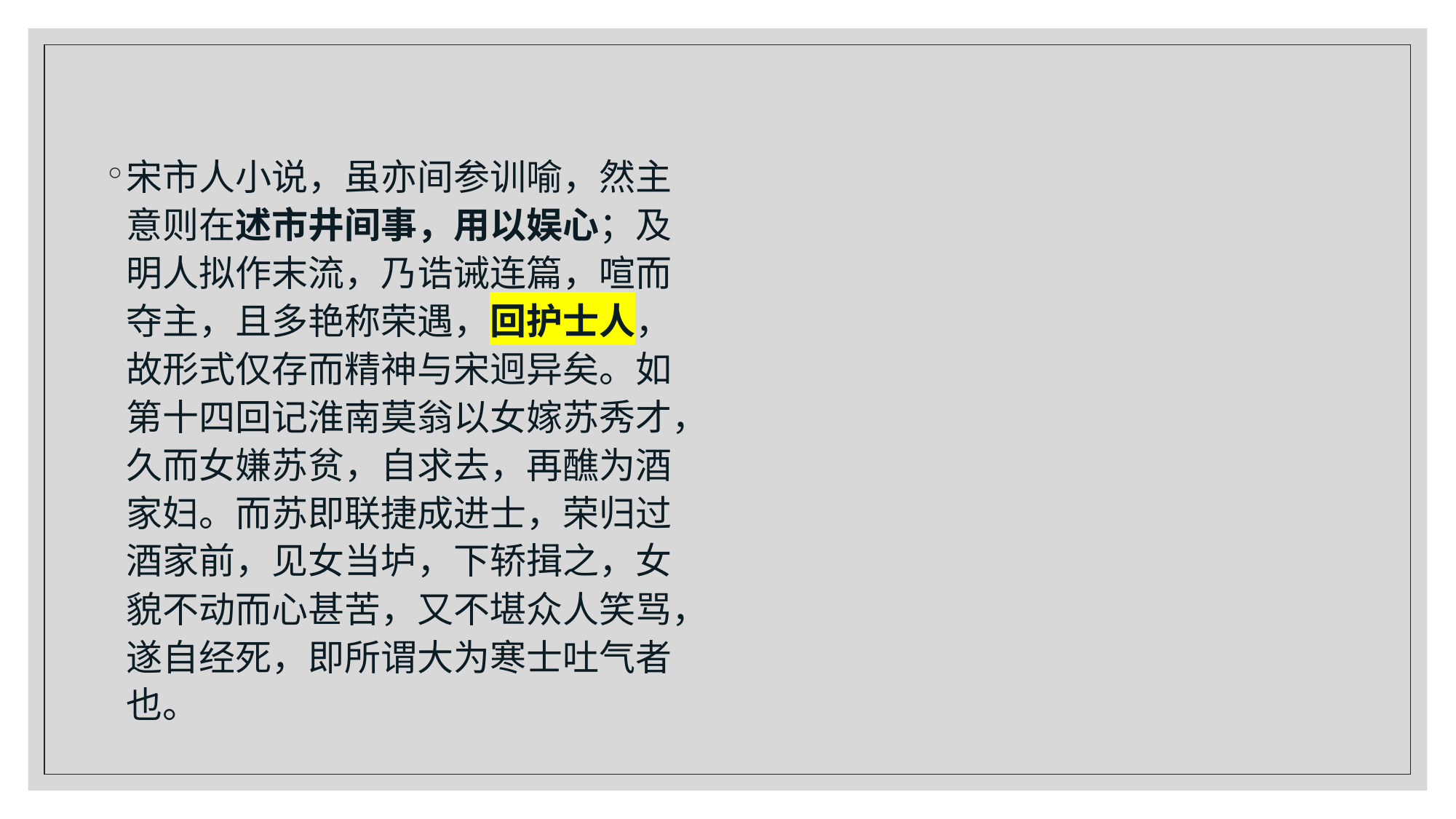

宋市人小说，虽亦间参训喻，然主意则在述市井间事，用以娱心；及明人拟作末流，乃诰诫连篇，喧而夺主，且多艳称荣遇，回护士人，故形式仅存而精神与宋迥异矣。如第十四回记淮南莫翁以女嫁苏秀才，久而女嫌苏贫，自求去，再醮为酒家妇。而苏即联捷成进士，荣归过酒家前，见女当垆，下轿揖之，女貌不动而心甚苦，又不堪众人笑骂，遂自经死，即所谓大为寒士吐气者也。